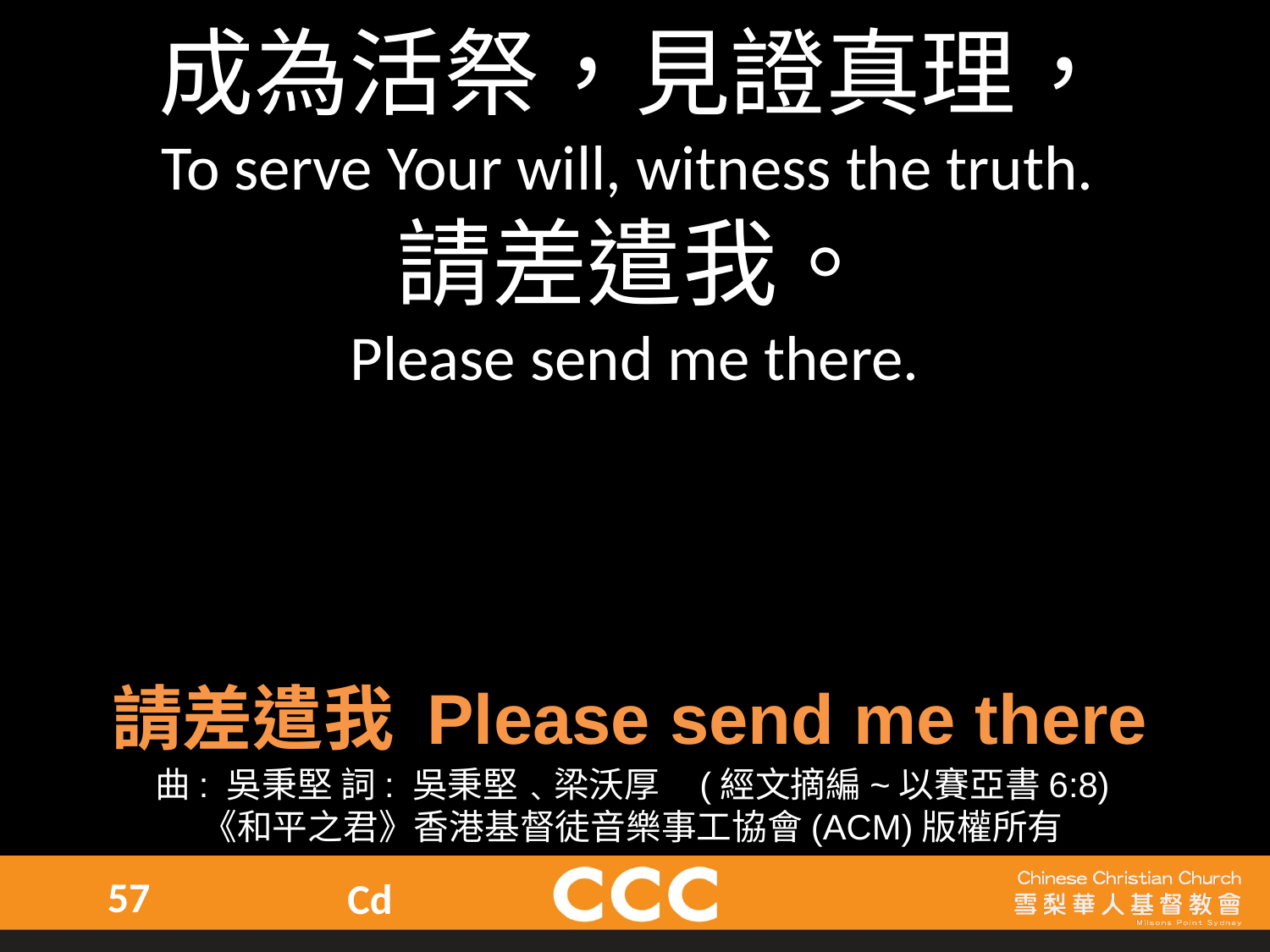

成為活祭，見證真理，
To serve Your will, witness the truth.
請差遣我。
Please send me there.
請差遣我 Please send me there
曲: 吳秉堅 詞: 吳秉堅﹑梁沃厚    (經文摘編~以賽亞書6:8)
《和平之君》香港基督徒音樂事工協會(ACM)版權所有
57
Cd